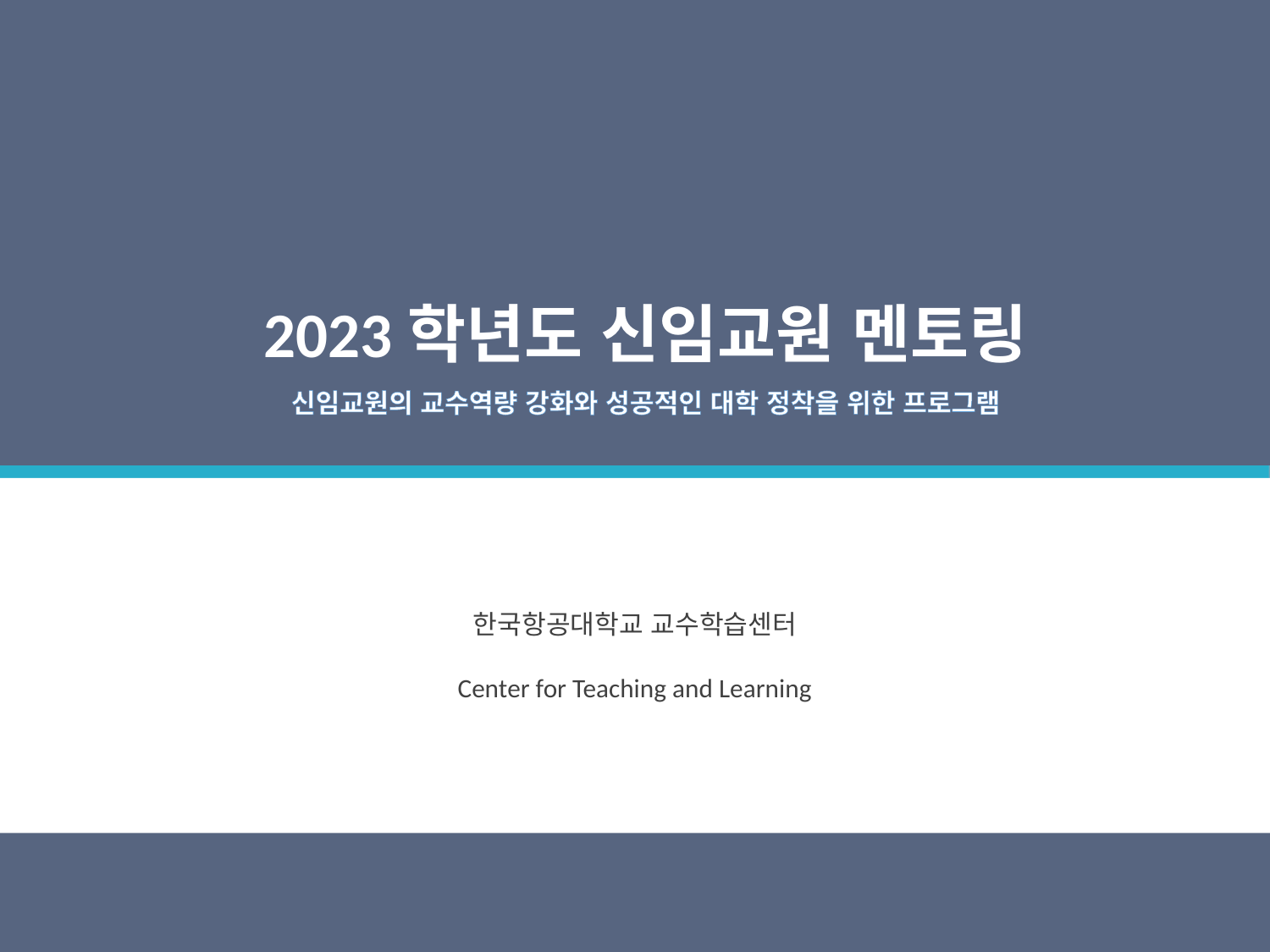

2023학년도 신임교원 멘토링
신임교원의 교수역량 강화와 성공적인 대학 정착을 위한 프로그램
한국항공대학교 교수학습센터

Center for Teaching and Learning